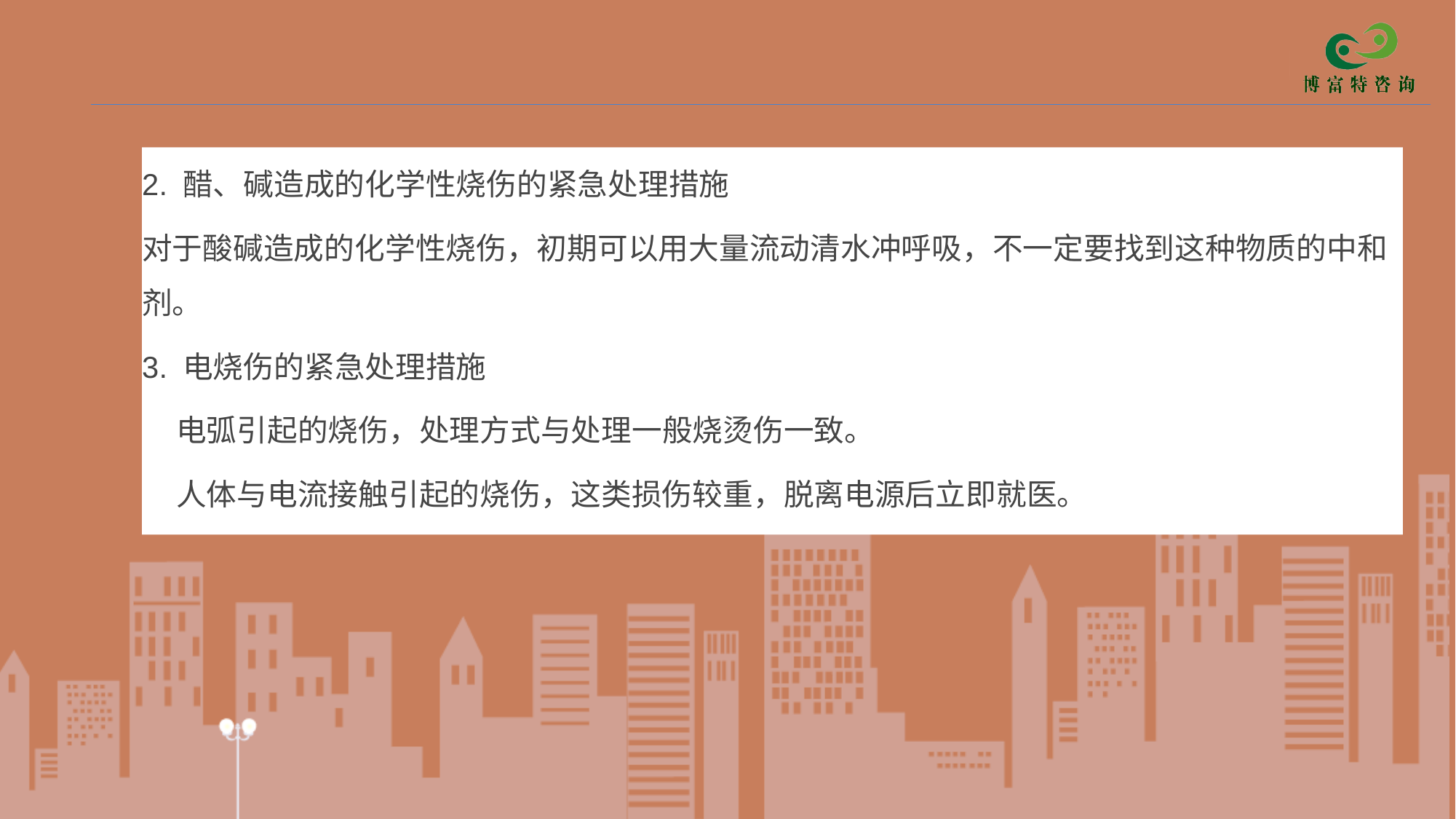

2. 醋、碱造成的化学性烧伤的紧急处理措施
对于酸碱造成的化学性烧伤，初期可以用大量流动清水冲呼吸，不一定要找到这种物质的中和剂。
3. 电烧伤的紧急处理措施
    电弧引起的烧伤，处理方式与处理一般烧烫伤一致。
    人体与电流接触引起的烧伤，这类损伤较重，脱离电源后立即就医。
42